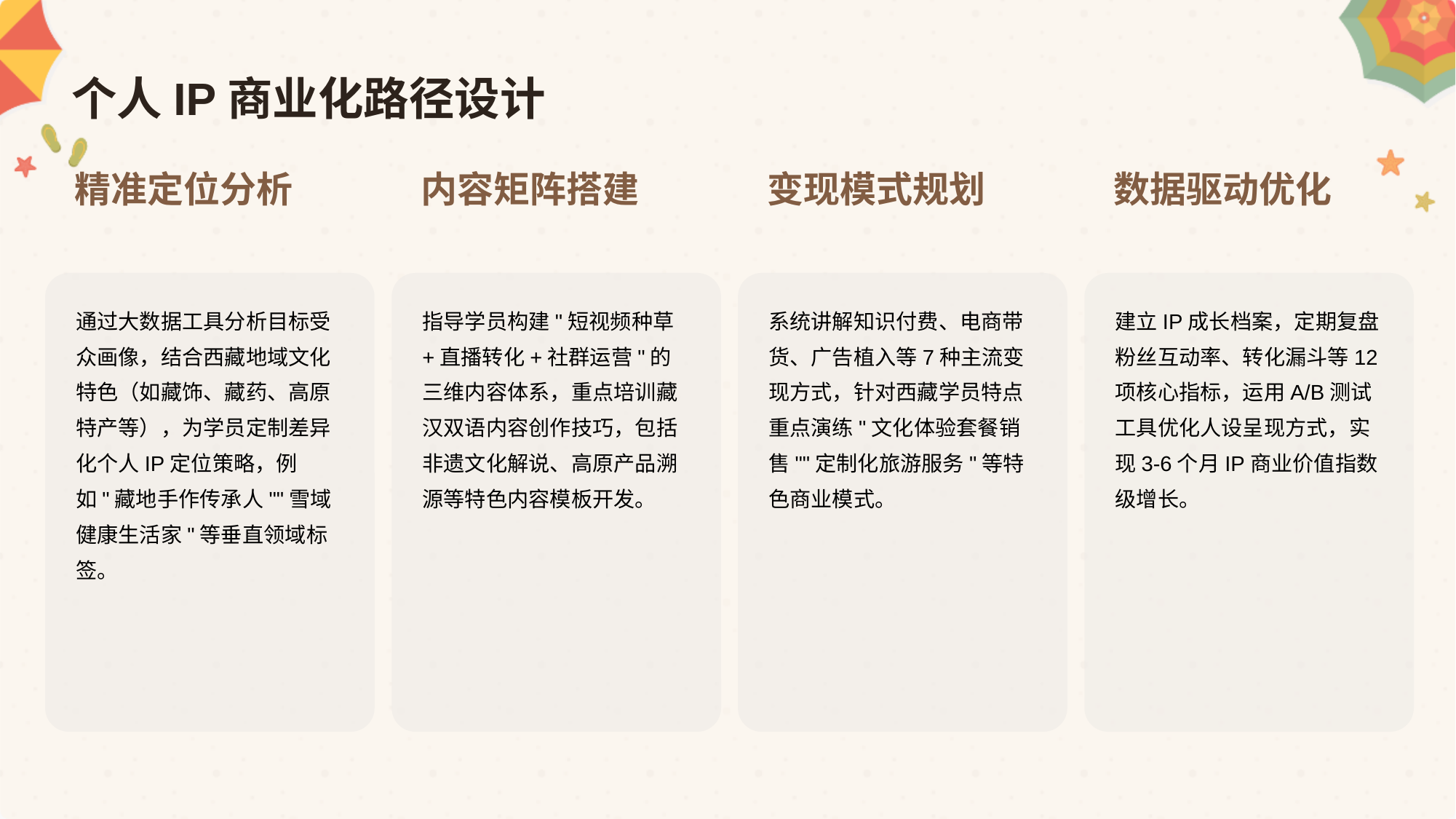

个人IP商业化路径设计
精准定位分析
内容矩阵搭建
变现模式规划
数据驱动优化

通过大数据工具分析目标受众画像，结合西藏地域文化特色（如藏饰、藏药、高原特产等），为学员定制差异化个人IP定位策略，例如"藏地手作传承人""雪域健康生活家"等垂直领域标签。
指导学员构建"短视频种草+直播转化+社群运营"的三维内容体系，重点培训藏汉双语内容创作技巧，包括非遗文化解说、高原产品溯源等特色内容模板开发。
系统讲解知识付费、电商带货、广告植入等7种主流变现方式，针对西藏学员特点重点演练"文化体验套餐销售""定制化旅游服务"等特色商业模式。
建立IP成长档案，定期复盘粉丝互动率、转化漏斗等12项核心指标，运用A/B测试工具优化人设呈现方式，实现3-6个月IP商业价值指数级增长。